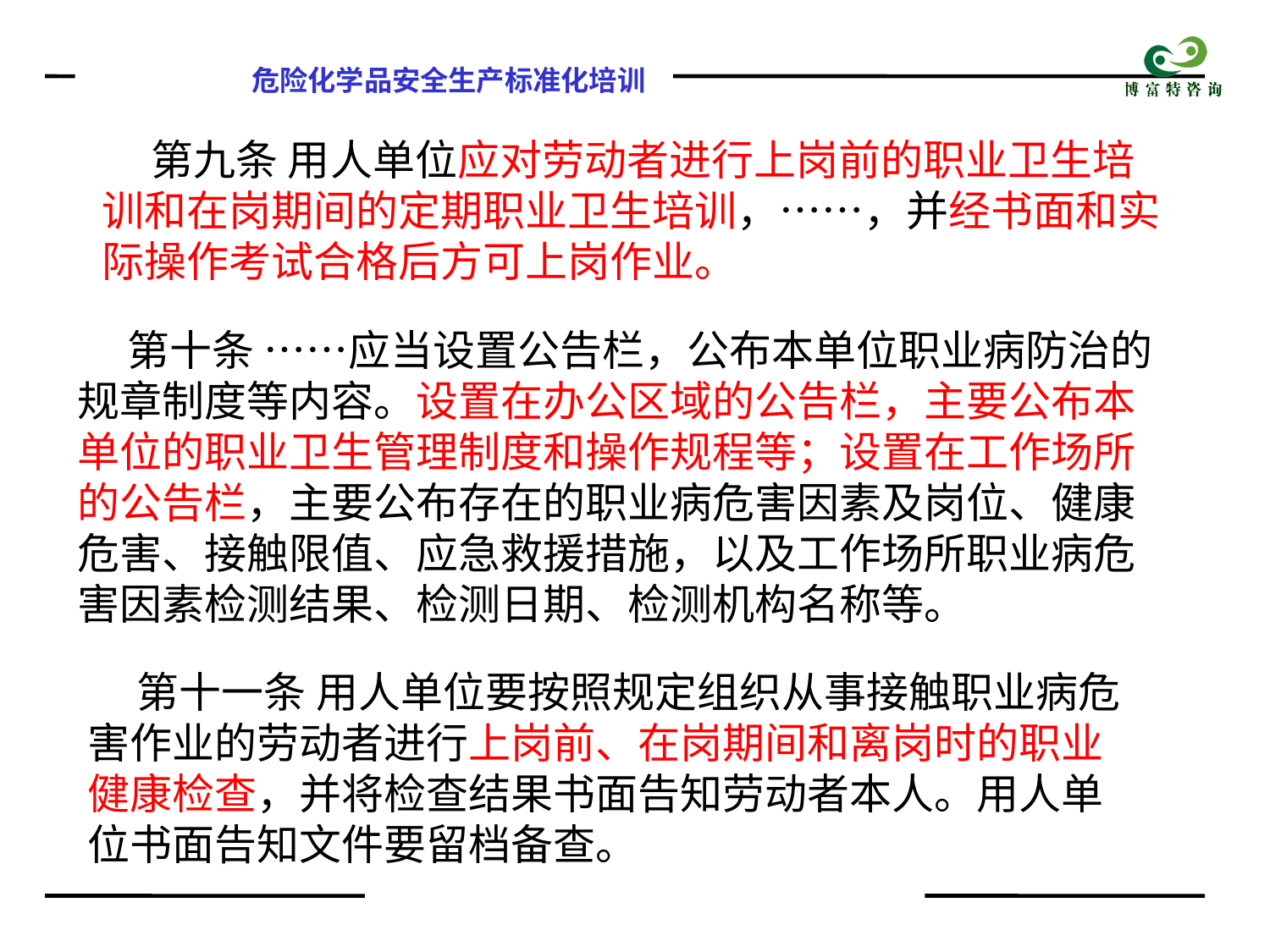

第九条 用人单位应对劳动者进行上岗前的职业卫生培训和在岗期间的定期职业卫生培训，……，并经书面和实际操作考试合格后方可上岗作业。
第十条 ……应当设置公告栏，公布本单位职业病防治的规章制度等内容。设置在办公区域的公告栏，主要公布本单位的职业卫生管理制度和操作规程等；设置在工作场所的公告栏，主要公布存在的职业病危害因素及岗位、健康危害、接触限值、应急救援措施，以及工作场所职业病危害因素检测结果、检测日期、检测机构名称等。
第十一条 用人单位要按照规定组织从事接触职业病危害作业的劳动者进行上岗前、在岗期间和离岗时的职业健康检查，并将检查结果书面告知劳动者本人。用人单位书面告知文件要留档备查。